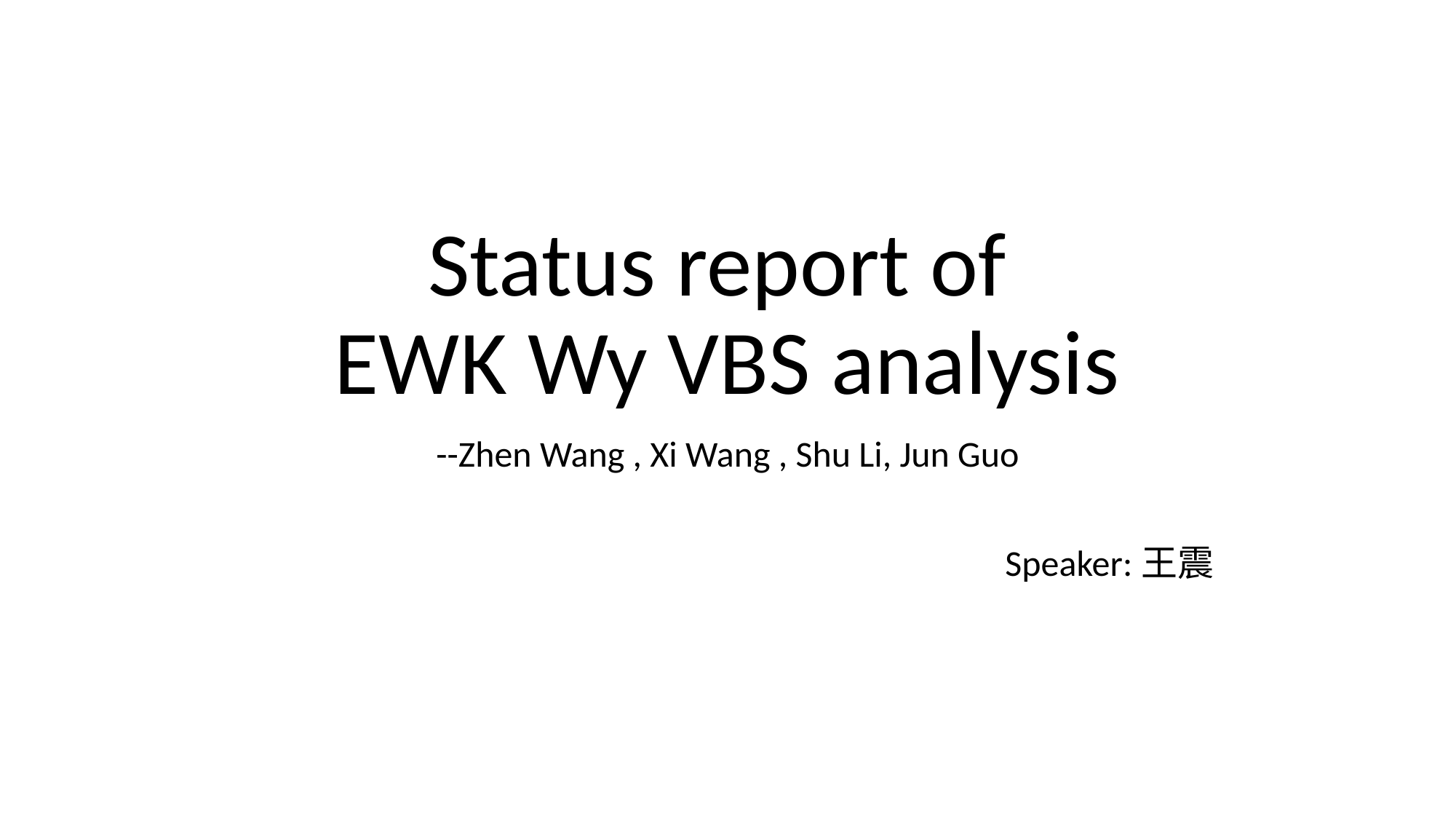

# Status report of EWK Wy VBS analysis
--Zhen Wang , Xi Wang , Shu Li, Jun Guo

   							Speaker:王震